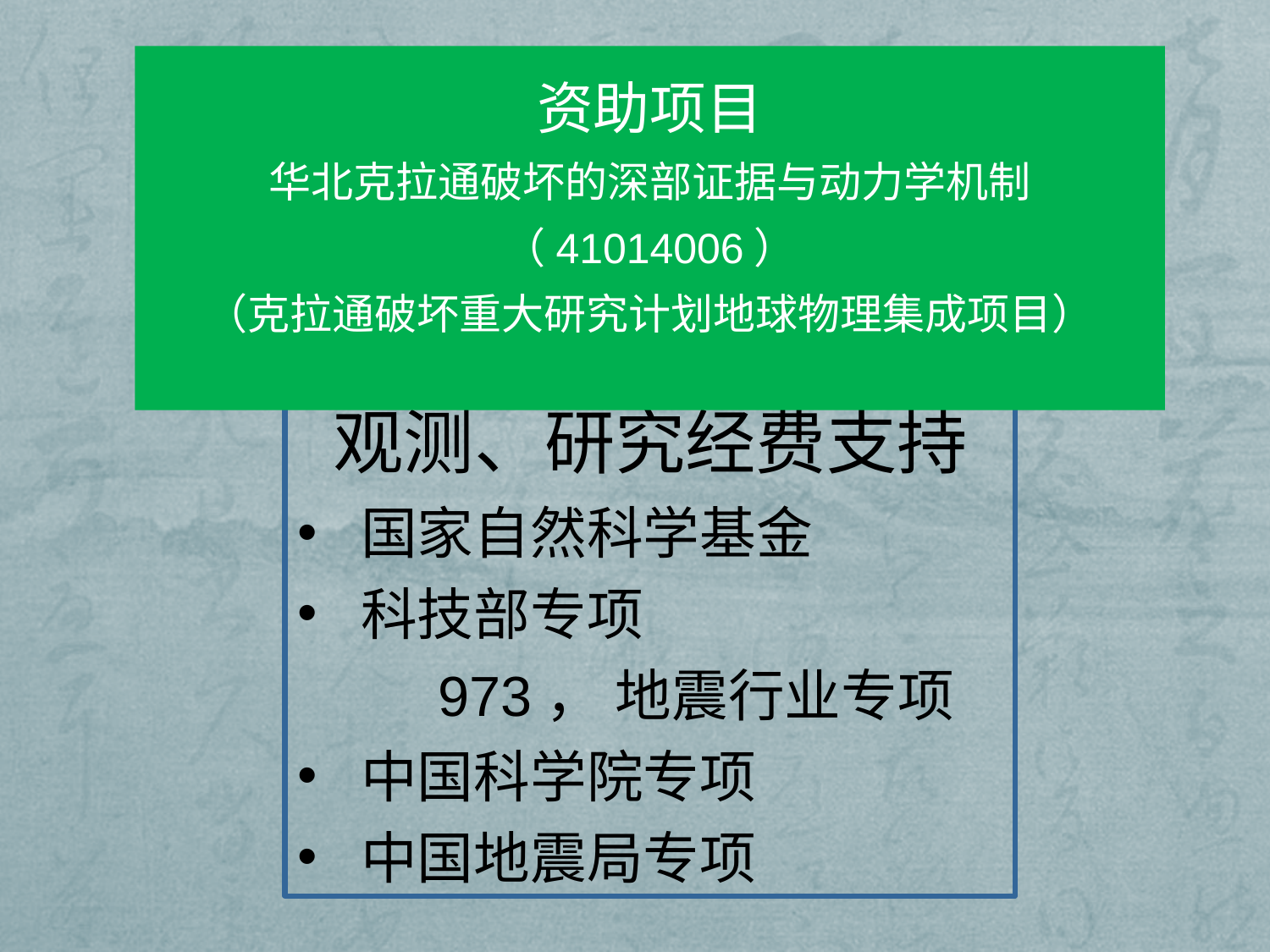

资助项目
华北克拉通破坏的深部证据与动力学机制（41014006）
（克拉通破坏重大研究计划地球物理集成项目）

 观测、研究经费支持
国家自然科学基金
科技部专项
         973， 地震行业专项
中国科学院专项
中国地震局专项